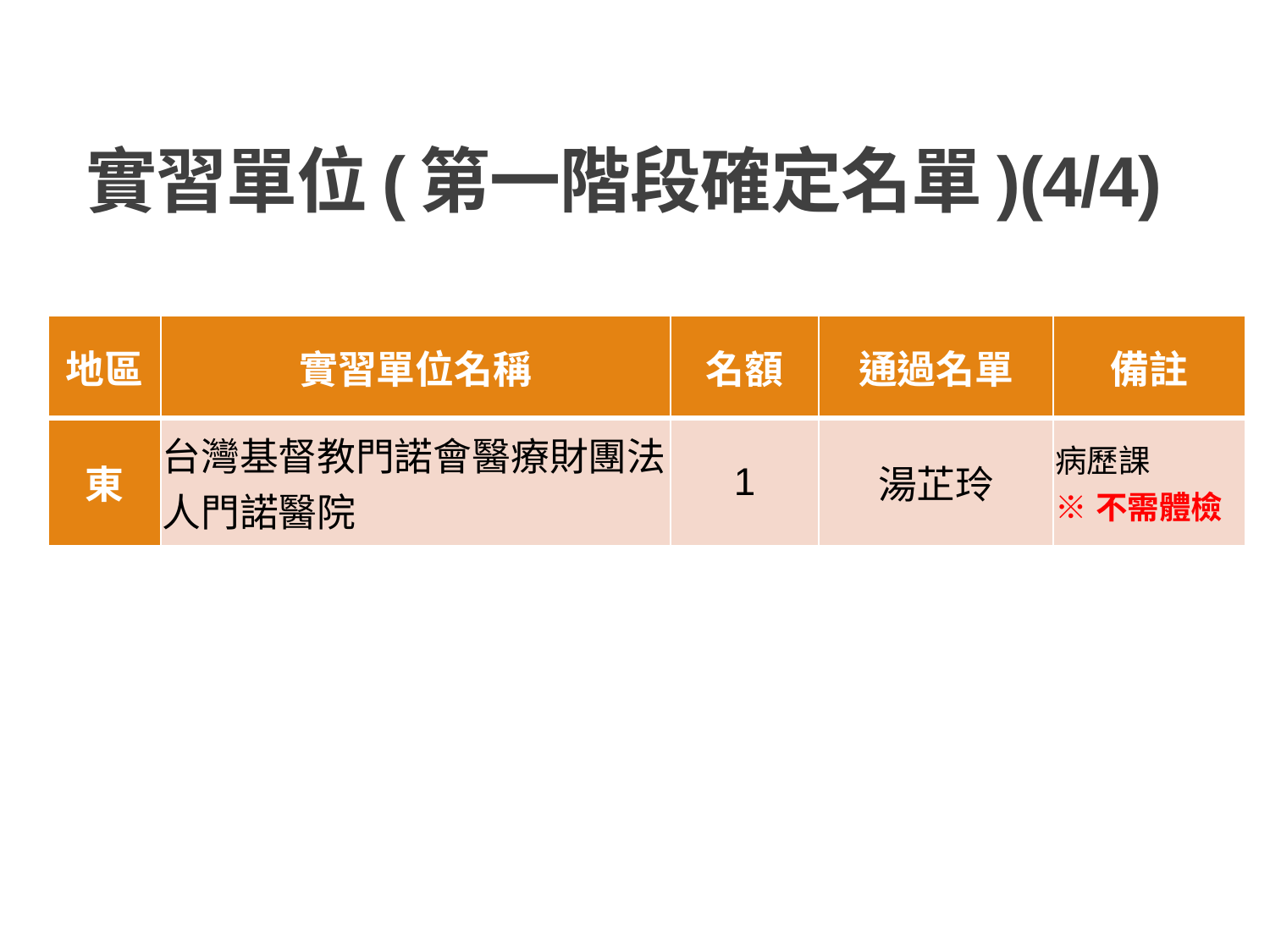

# 實習單位(第一階段確定名單)(4/4)

| 地區 | 實習單位名稱 | 名額 | 通過名單 | 備註 |
| --- | --- | --- | --- | --- |
| 東 | 台灣基督教門諾會醫療財團法人門諾醫院 | 1 | 湯芷玲 | 病歷課 ※不需體檢 |
5